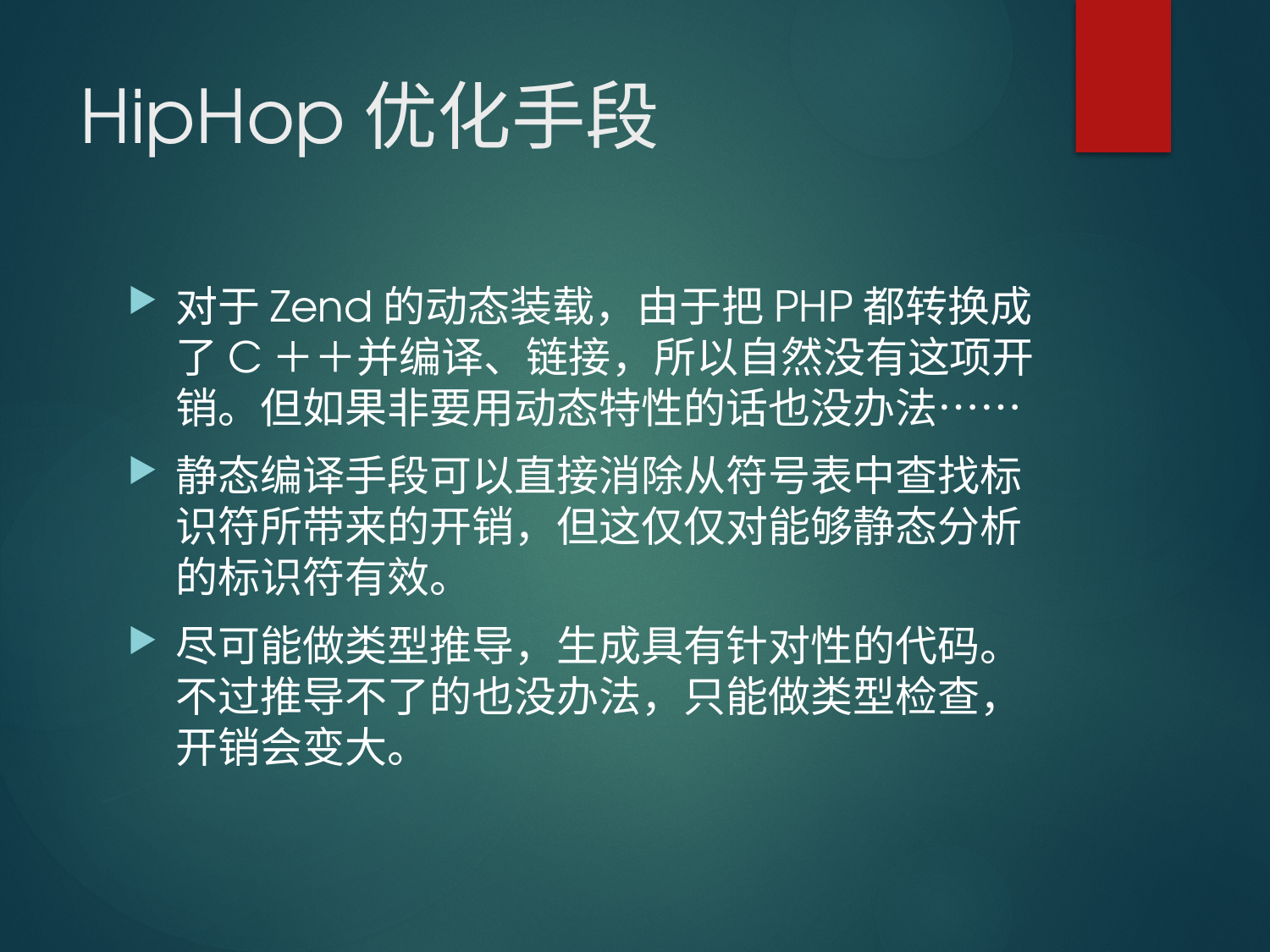

# HipHop优化手段
对于Zend的动态装载，由于把PHP都转换成了C＋＋并编译、链接，所以自然没有这项开销。但如果非要用动态特性的话也没办法……
静态编译手段可以直接消除从符号表中查找标识符所带来的开销，但这仅仅对能够静态分析的标识符有效。
尽可能做类型推导，生成具有针对性的代码。不过推导不了的也没办法，只能做类型检查，开销会变大。